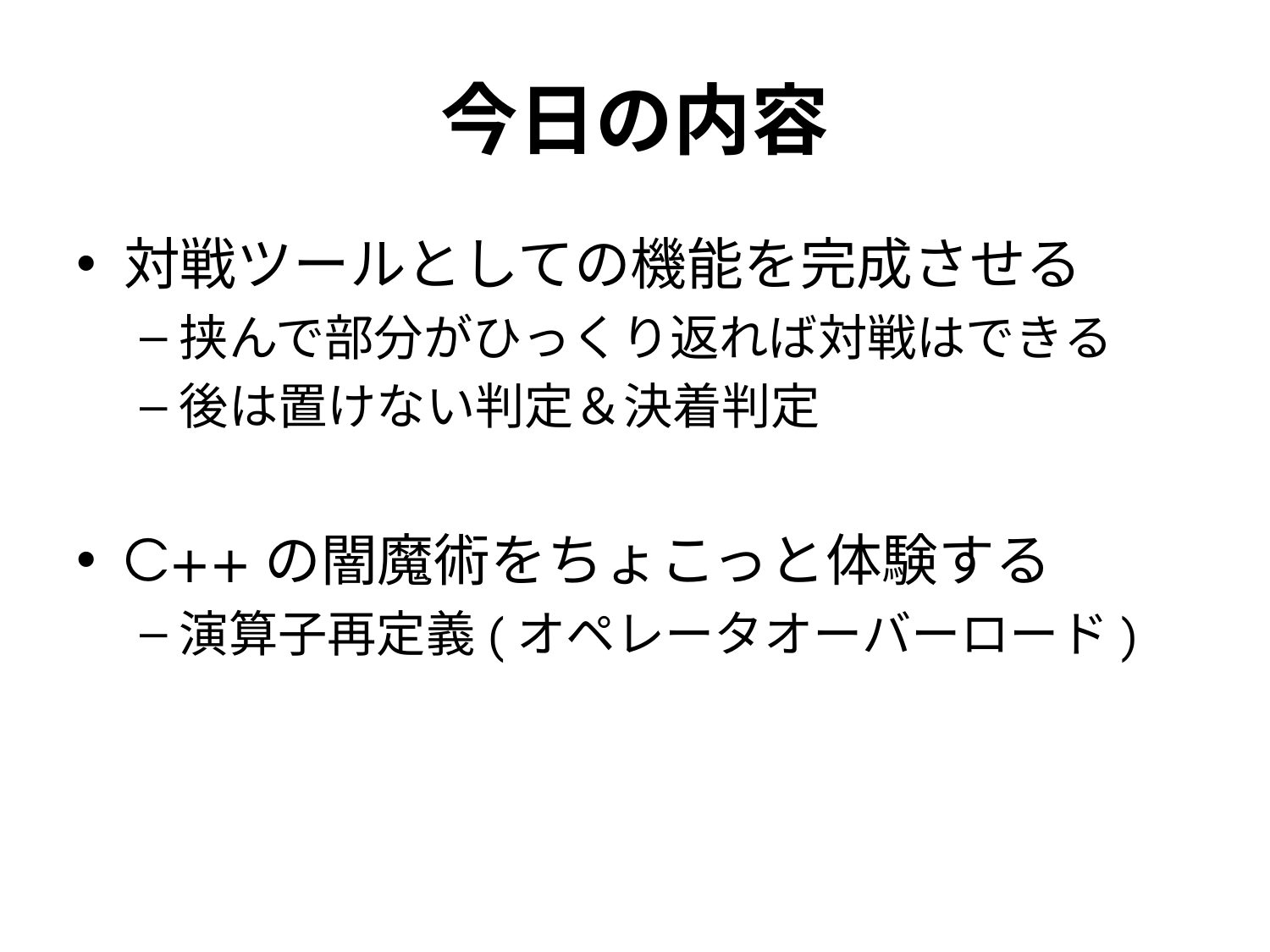

# 今日の内容
対戦ツールとしての機能を完成させる
挟んで部分がひっくり返れば対戦はできる
後は置けない判定＆決着判定

C++の闇魔術をちょこっと体験する
演算子再定義(オペレータオーバーロード)